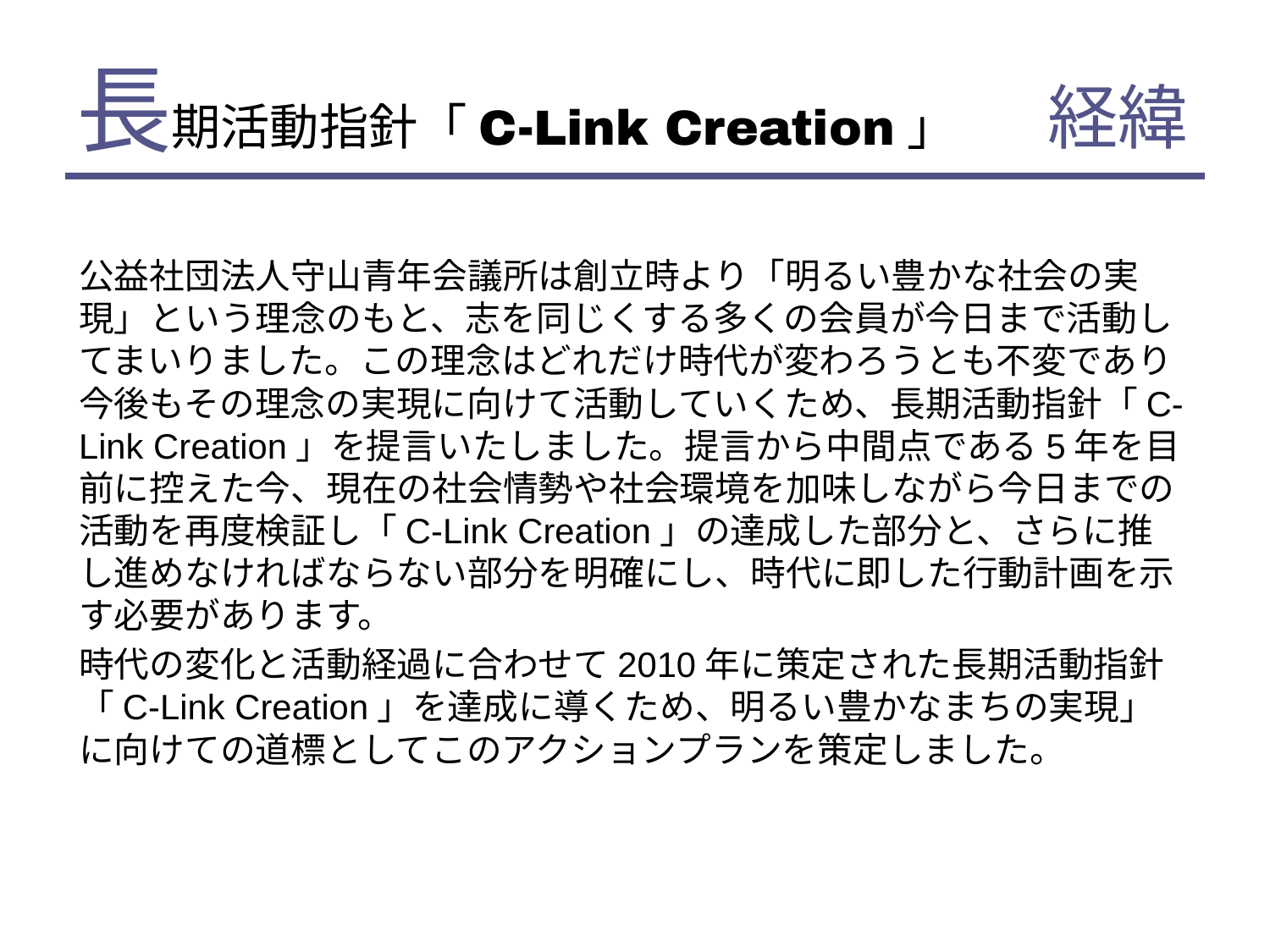

経緯
# 長期活動指針「C-Link Creation」
公益社団法人守山青年会議所は創立時より「明るい豊かな社会の実現」という理念のもと、志を同じくする多くの会員が今日まで活動してまいりました。この理念はどれだけ時代が変わろうとも不変であり今後もその理念の実現に向けて活動していくため、長期活動指針「C-Link Creation」を提言いたしました。提言から中間点である5年を目前に控えた今、現在の社会情勢や社会環境を加味しながら今日までの活動を再度検証し「C-Link Creation」の達成した部分と、さらに推し進めなければならない部分を明確にし、時代に即した行動計画を示す必要があります。
時代の変化と活動経過に合わせて2010年に策定された長期活動指針「C-Link Creation」を達成に導くため、明るい豊かなまちの実現」に向けての道標としてこのアクションプランを策定しました。